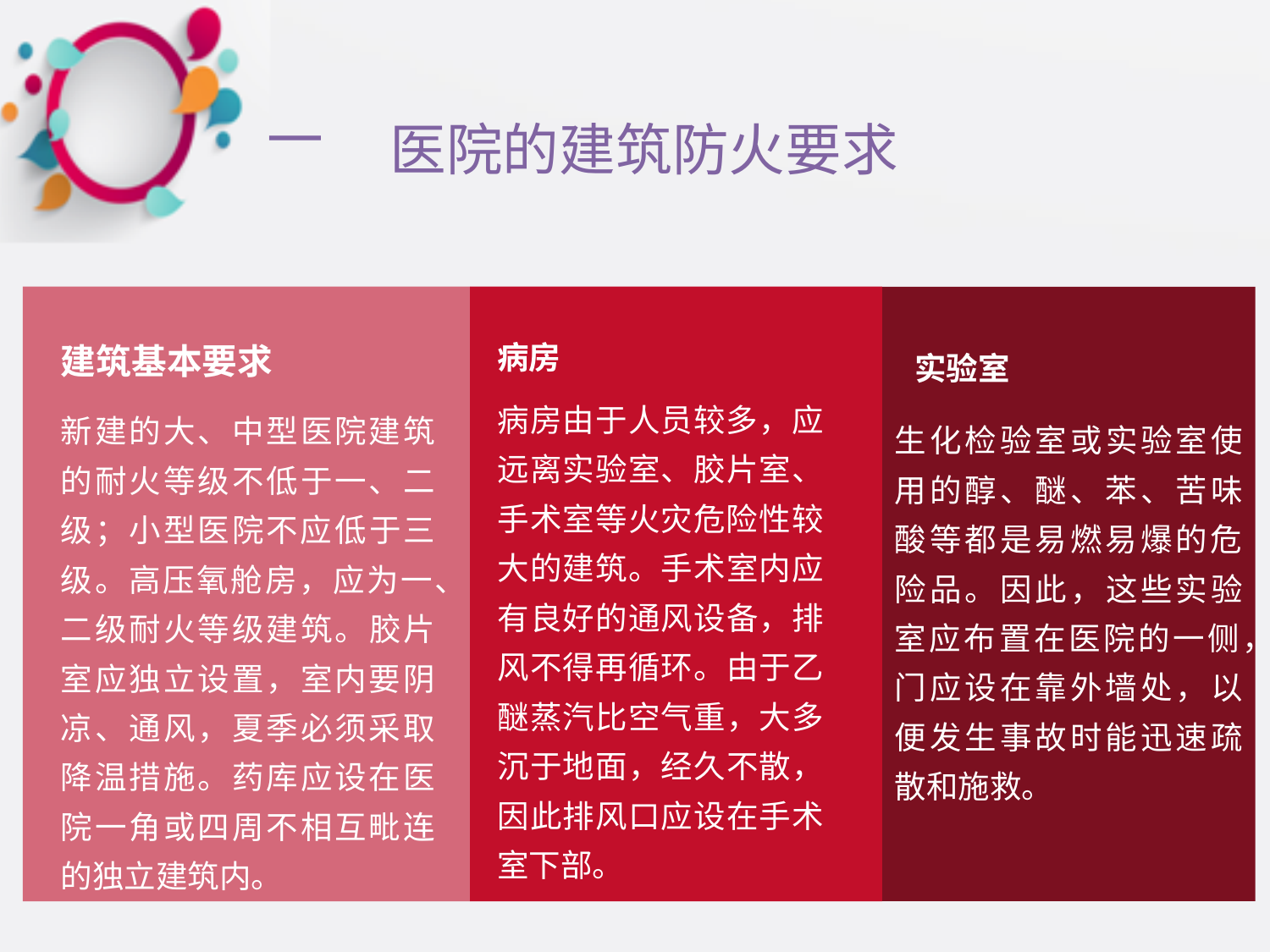

医院的建筑防火要求
一

建筑基本要求
新建的大、中型医院建筑的耐火等级不低于一、二级；小型医院不应低于三级。高压氧舱房，应为一、二级耐火等级建筑。胶片室应独立设置，室内要阴凉、通风，夏季必须采取降温措施。药库应设在医院一角或四周不相互毗连的独立建筑内。

病房
病房由于人员较多，应远离实验室、胶片室、手术室等火灾危险性较大的建筑。手术室内应有良好的通风设备，排风不得再循环。由于乙醚蒸汽比空气重，大多沉于地面，经久不散，因此排风口应设在手术室下部。

实验室
生化检验室或实验室使用的醇、醚、苯、苦味酸等都是易燃易爆的危险品。因此，这些实验室应布置在医院的一侧，门应设在靠外墙处，以便发生事故时能迅速疏散和施救。